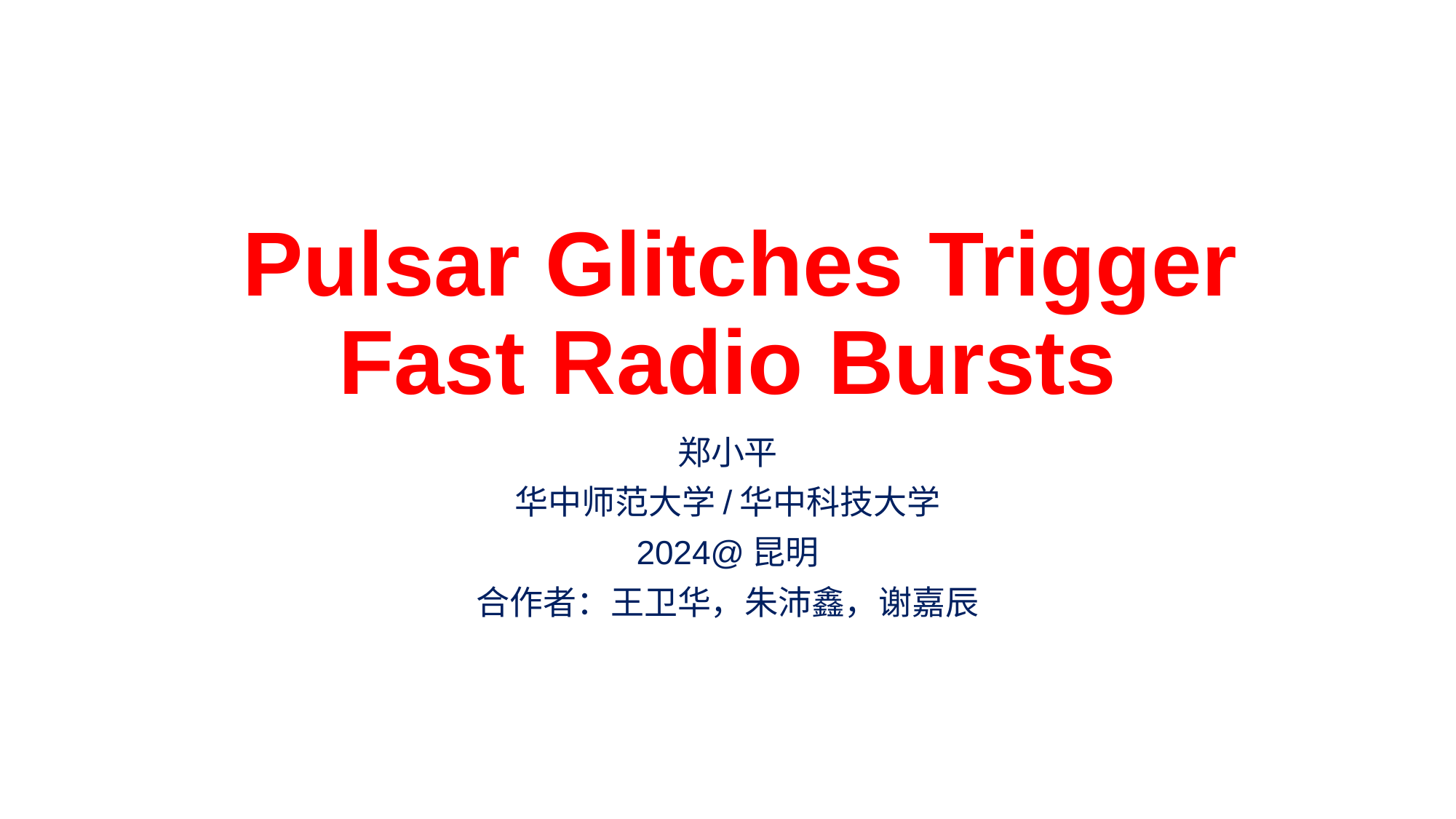

# Pulsar Glitches Trigger Fast Radio Bursts
郑小平
华中师范大学/华中科技大学
2024@昆明
合作者：王卫华，朱沛鑫，谢嘉辰